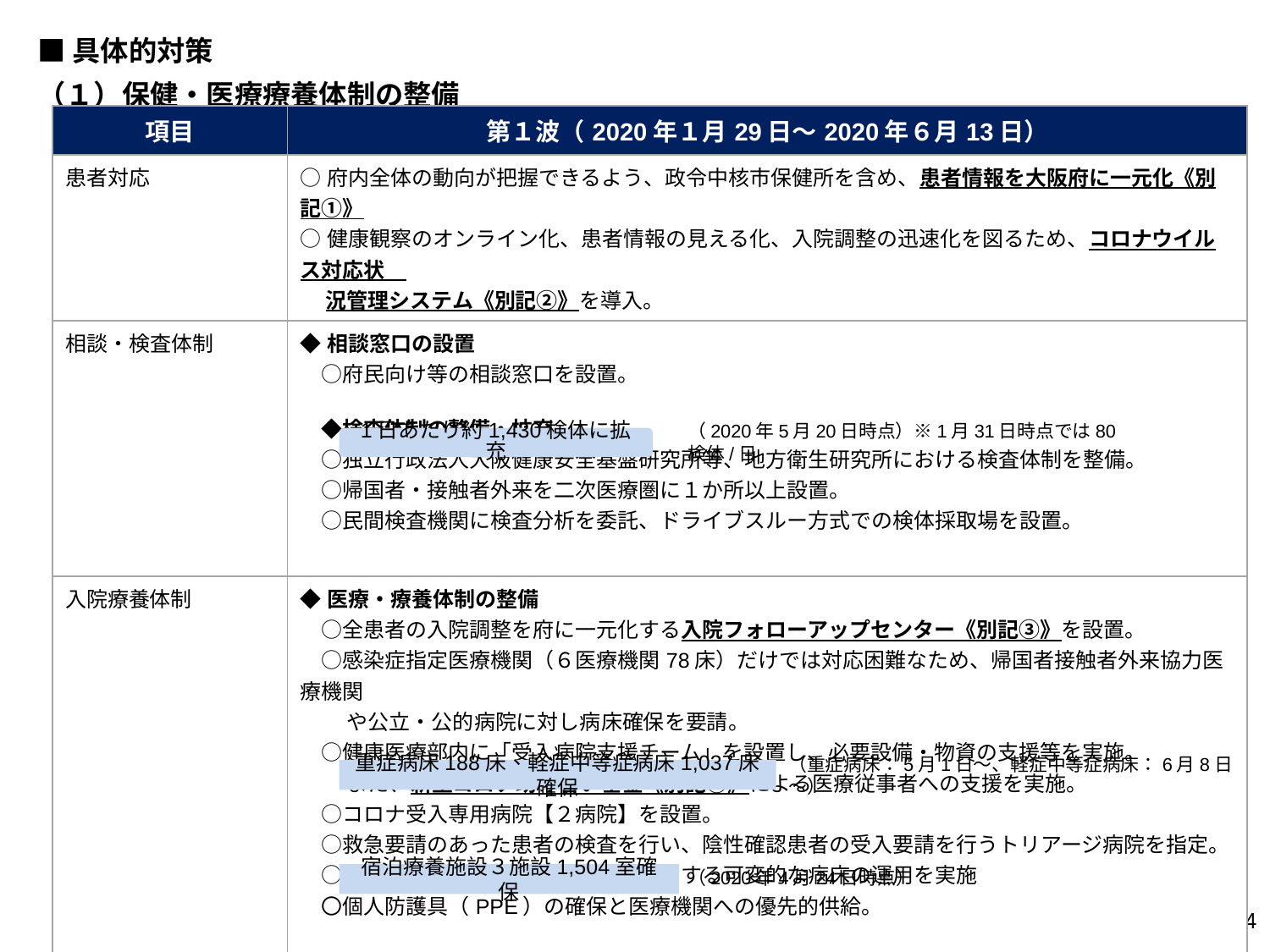

■具体的対策
（１）保健・医療療養体制の整備
| 項目 | 第１波（2020年１月29日～2020年６月13日） |
| --- | --- |
| 患者対応 | ○府内全体の動向が把握できるよう、政令中核市保健所を含め、患者情報を大阪府に一元化《別記①》 ○健康観察のオンライン化、患者情報の見える化、入院調整の迅速化を図るため、コロナウイルス対応状　 　 況管理システム《別記②》を導入。 |
| 相談・検査体制 | ◆相談窓口の設置 　○府民向け等の相談窓口を設置。 　◆検査体制の整備・拡充 　○独立行政法人大阪健康安全基盤研究所等、地方衛生研究所における検査体制を整備。 　○帰国者・接触者外来を二次医療圏に１か所以上設置。 　○民間検査機関に検査分析を委託、ドライブスルー方式での検体採取場を設置。 |
| 入院療養体制 | ◆医療・療養体制の整備 　○全患者の入院調整を府に一元化する入院フォローアップセンター《別記③》を設置。 　○感染症指定医療機関（６医療機関78床）だけでは対応困難なため、帰国者接触者外来協力医療機関 　　 や公立・公的病院に対し病床確保を要請。 　○健康医療部内に「受入病院支援チーム」を設置し、必要設備・物資の支援等を実施。 　　 また、新型コロナ助け合い基金《別記④》による医療従事者への支援を実施。 　○コロナ受入専用病院【２病院】を設置。 　○救急要請のあった患者の検査を行い、陰性確認患者の受入要請を行うトリアージ病院を指定。 　○確保病床の一部を通常医療用に転用する可変的な病床の運用を実施 　〇個人防護具（PPE）の確保と医療機関への優先的供給。 ◆自宅療養・宿泊療養 ○自宅療養と宿泊療養（１施設400室）を開始。 |
（2020年5月20日時点）※1月31日時点では80検体/日
1日あたり約1,430検体に拡充
重症病床188床、軽症中等症病床1,037床確保
（重症病床：5月1日～、軽症中等症病床：6月8日～）
（2020年4月24日時点）
宿泊療養施設３施設1,504室確保

34